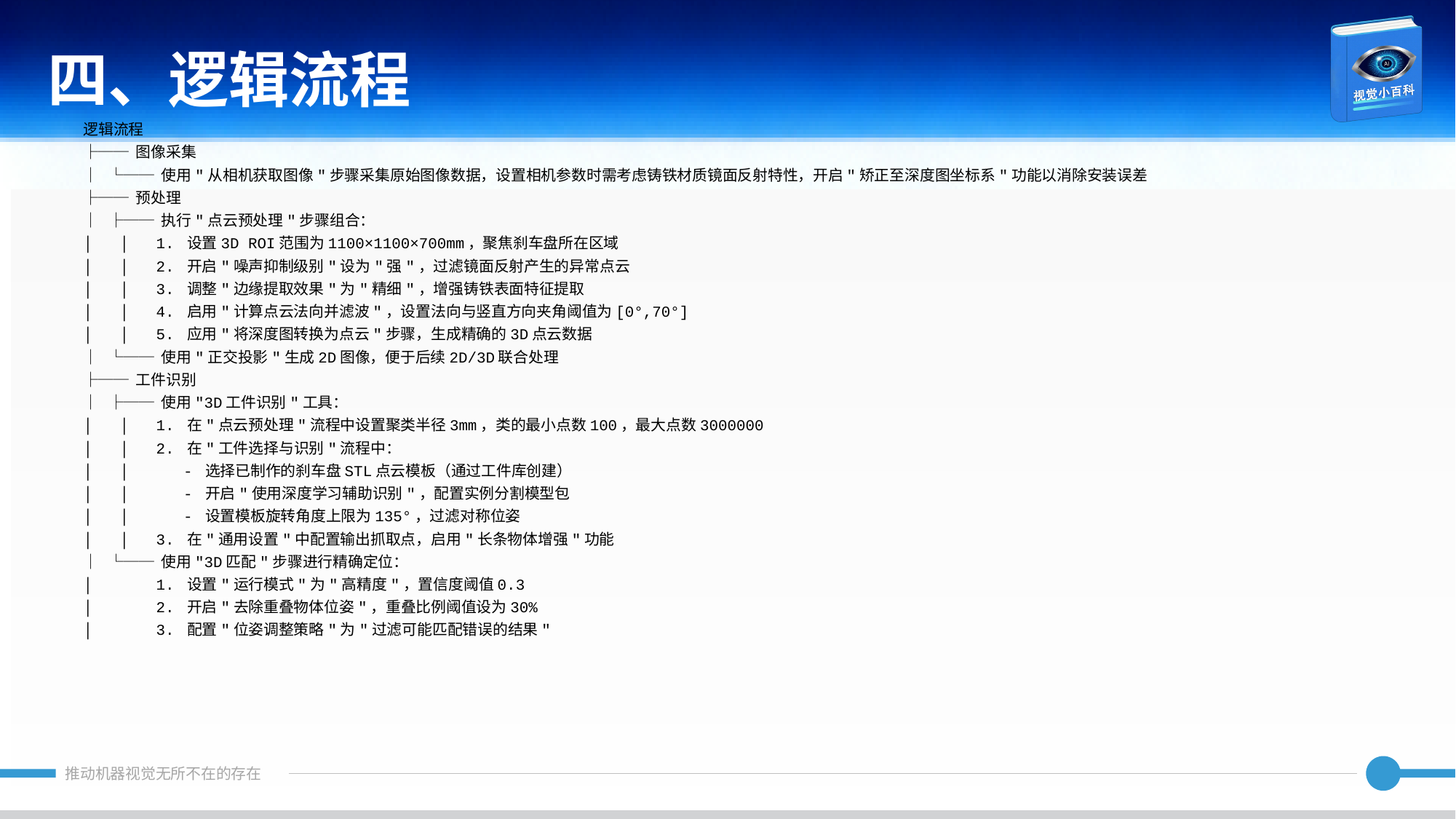

四、逻辑流程

逻辑流程
├── 图像采集
│   └── 使用"从相机获取图像"步骤采集原始图像数据，设置相机参数时需考虑铸铁材质镜面反射特性，开启"矫正至深度图坐标系"功能以消除安装误差
├── 预处理
│   ├── 执行"点云预处理"步骤组合：
│   │   1. 设置3D ROI范围为1100×1100×700mm，聚焦刹车盘所在区域
│   │   2. 开启"噪声抑制级别"设为"强"，过滤镜面反射产生的异常点云
│   │   3. 调整"边缘提取效果"为"精细"，增强铸铁表面特征提取
│   │   4. 启用"计算点云法向并滤波"，设置法向与竖直方向夹角阈值为[0°,70°]
│   │   5. 应用"将深度图转换为点云"步骤，生成精确的3D点云数据
│   └── 使用"正交投影"生成2D图像，便于后续2D/3D联合处理
├── 工件识别
│   ├── 使用"3D工件识别"工具：
│   │   1. 在"点云预处理"流程中设置聚类半径3mm，类的最小点数100，最大点数3000000
│   │   2. 在"工件选择与识别"流程中：
│   │      - 选择已制作的刹车盘STL点云模板（通过工件库创建）
│   │      - 开启"使用深度学习辅助识别"，配置实例分割模型包
│   │      - 设置模板旋转角度上限为135°，过滤对称位姿
│   │   3. 在"通用设置"中配置输出抓取点，启用"长条物体增强"功能
│   └── 使用"3D匹配"步骤进行精确定位：
│       1. 设置"运行模式"为"高精度"，置信度阈值0.3
│       2. 开启"去除重叠物体位姿"，重叠比例阈值设为30%
│       3. 配置"位姿调整策略"为"过滤可能匹配错误的结果"
9